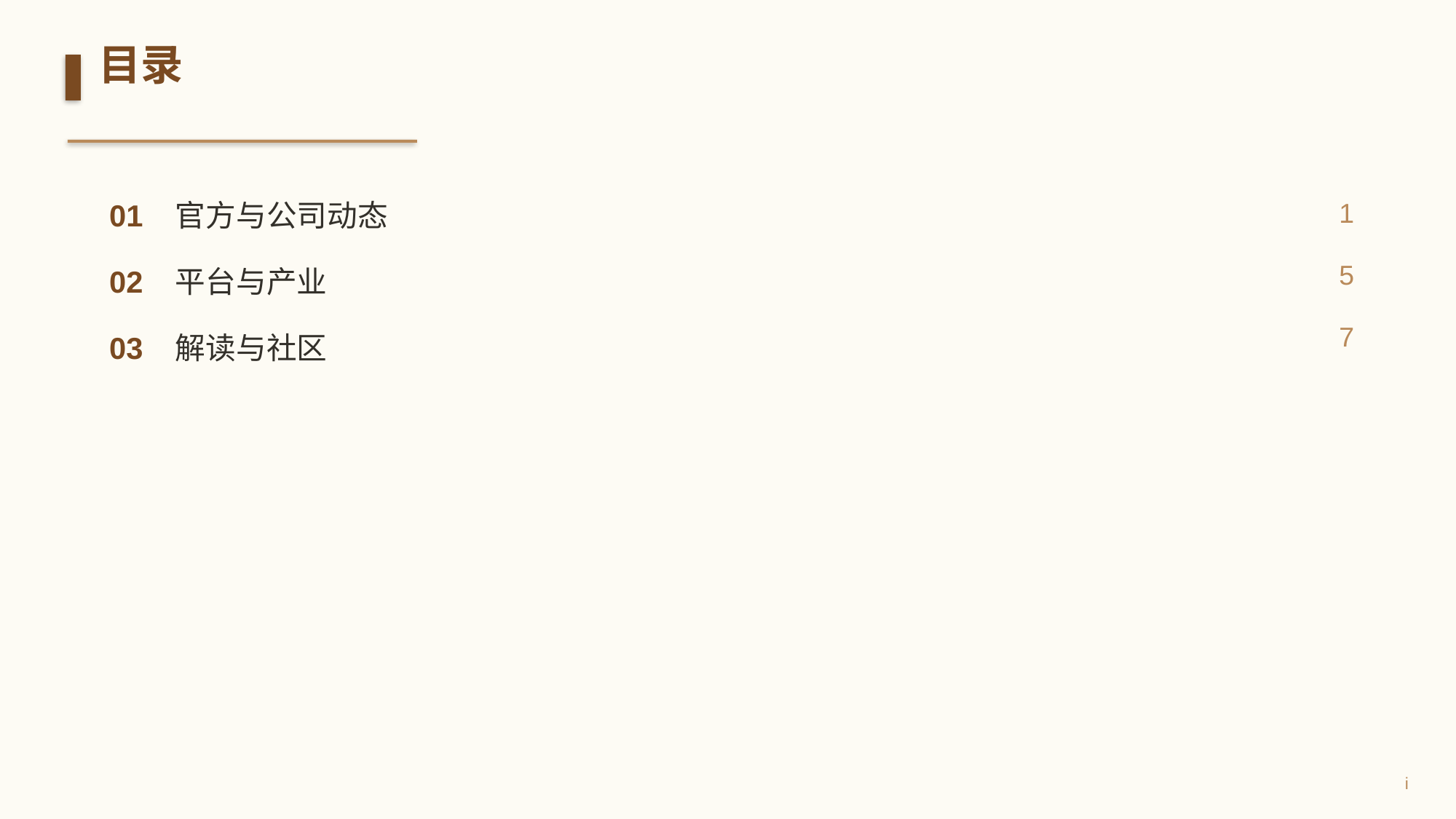

目录

01   官方与公司动态
02   平台与产业
03   解读与社区
1
5
7
i